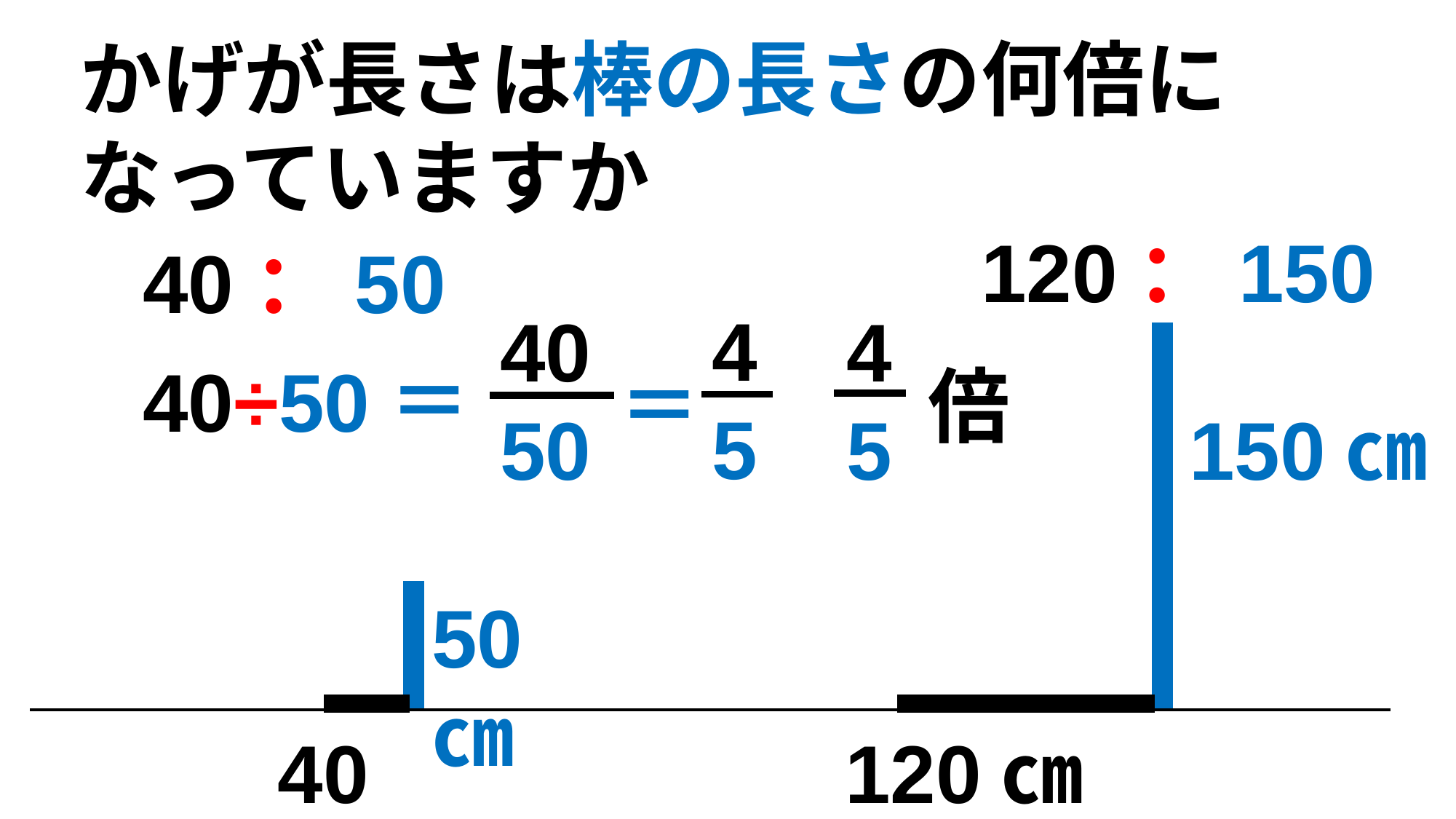

かげが長さは棒の長さの何倍になっていますか
120：150
40：50
4
5
40
50
4
5
40÷50＝
＝
倍
150㎝
50㎝
40㎝
120㎝